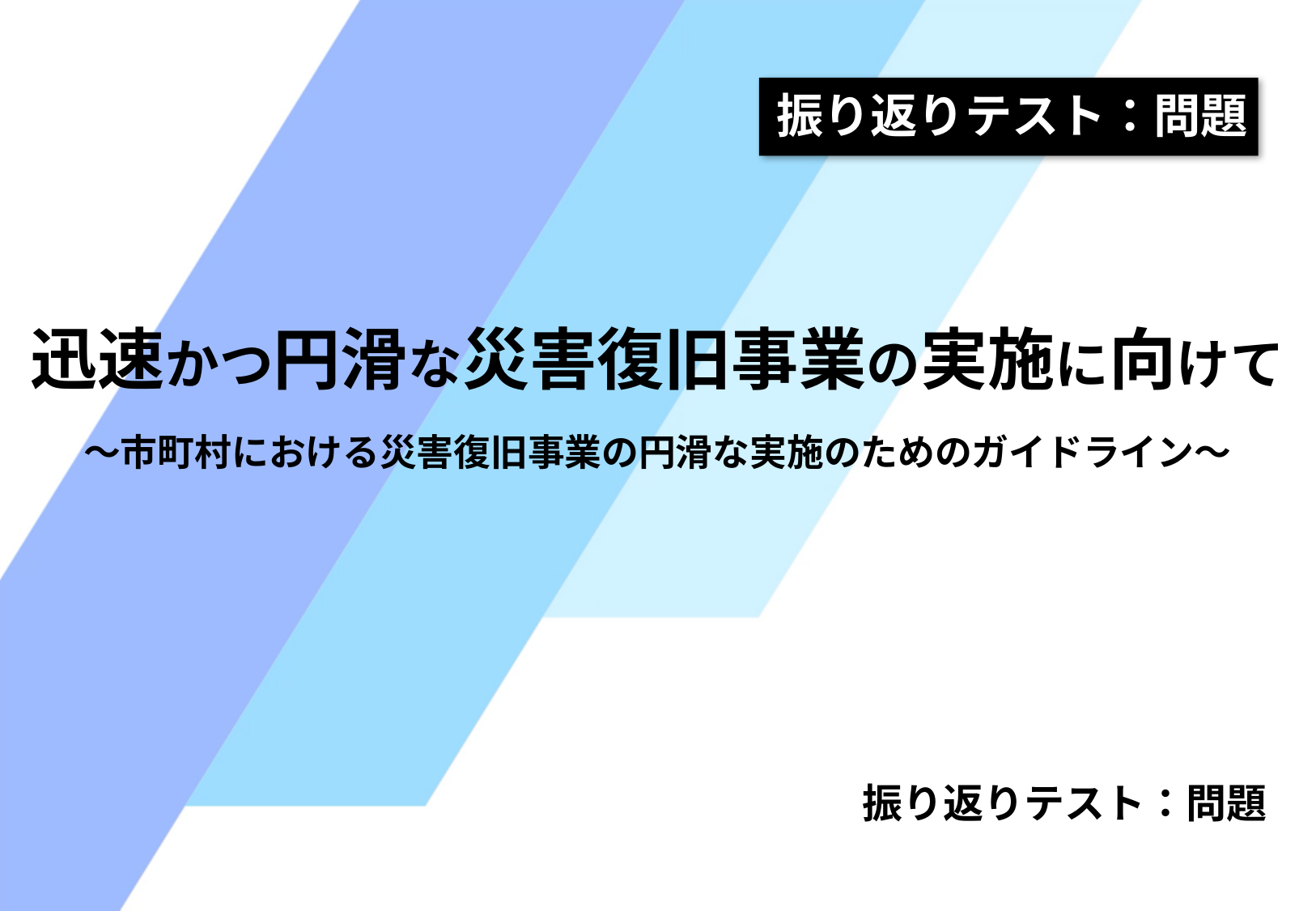

振り返りテスト：問題
迅速かつ円滑な災害復旧事業の実施に向けて
～市町村における災害復旧事業の円滑な実施のためのガイドライン～

振り返りテスト：問題